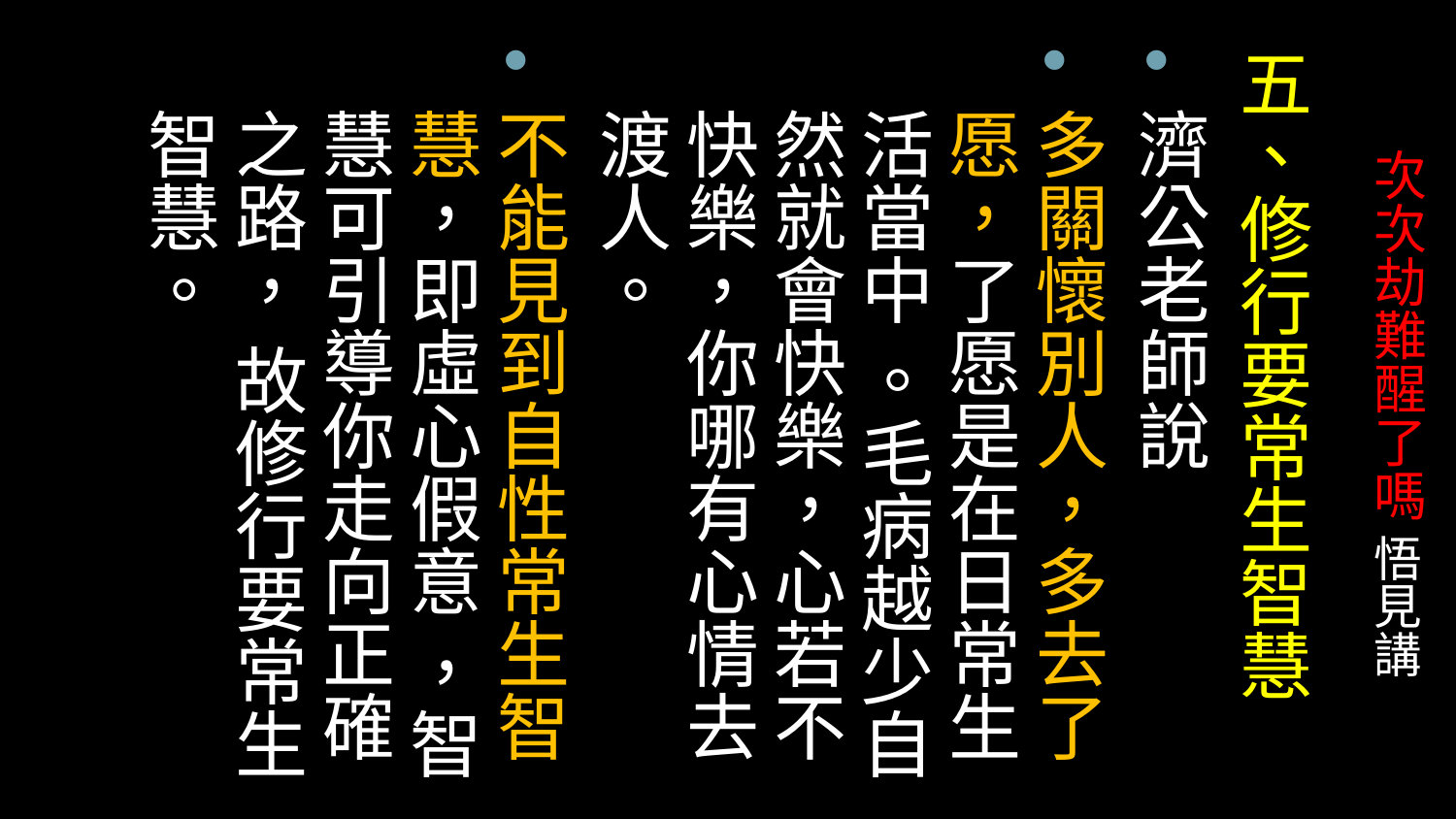

五、修行要常生智慧
濟公老師說
多關懷別人，多去了愿，了愿是在日常生活當中 。毛病越少自然就會快樂，心若不快樂，你哪有心情去渡人。
不能見到自性常生智慧，即虛心假意 ，智慧可引導你走向正確之路， 故修行要常生智慧。

# 次次劫難醒了嗎 悟見講